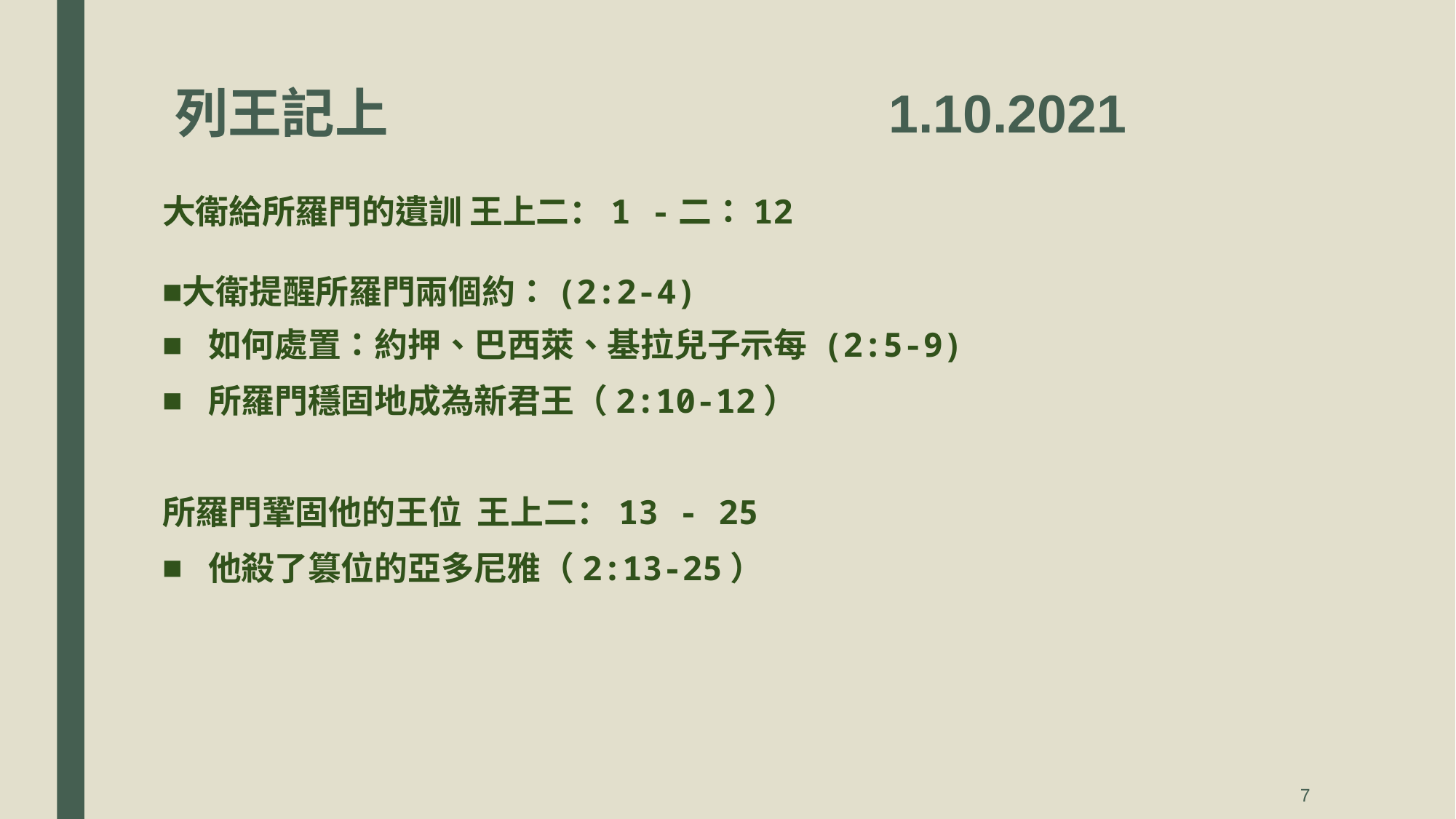

# 列王記上                                        1.10.2021
大衛給所羅門的遺訓 王上二：1 -二：12
大衛提醒所羅門兩個約：(2:2-4)
如何處置：約押、巴西萊、基拉兒子示每 (2:5-9)
所羅門穩固地成為新君王（2:10-12）

所羅門鞏固他的王位  王上二：13 - 25
他殺了篡位的亞多尼雅（2:13-25）

7